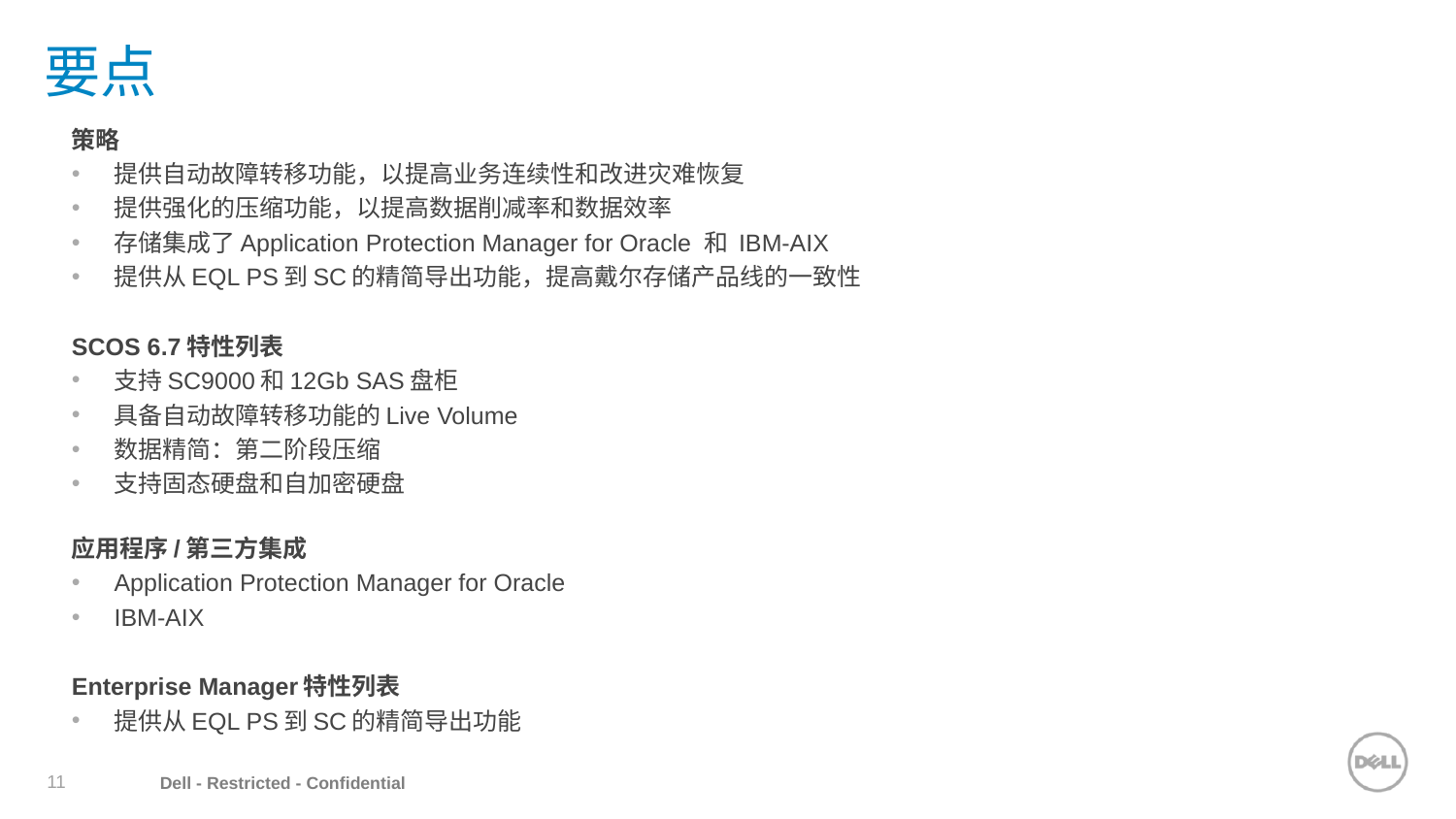

# 要点
策略
提供自动故障转移功能，以提高业务连续性和改进灾难恢复
提供强化的压缩功能，以提高数据削减率和数据效率
存储集成了Application Protection Manager for Oracle 和 IBM-AIX
提供从EQL PS到SC的精简导出功能，提高戴尔存储产品线的一致性

SCOS 6.7特性列表
支持SC9000和12Gb SAS盘柜
具备自动故障转移功能的Live Volume
数据精简：第二阶段压缩
支持固态硬盘和自加密硬盘

应用程序/第三方集成
Application Protection Manager for Oracle
IBM-AIX

Enterprise Manager特性列表
提供从EQL PS到SC的精简导出功能